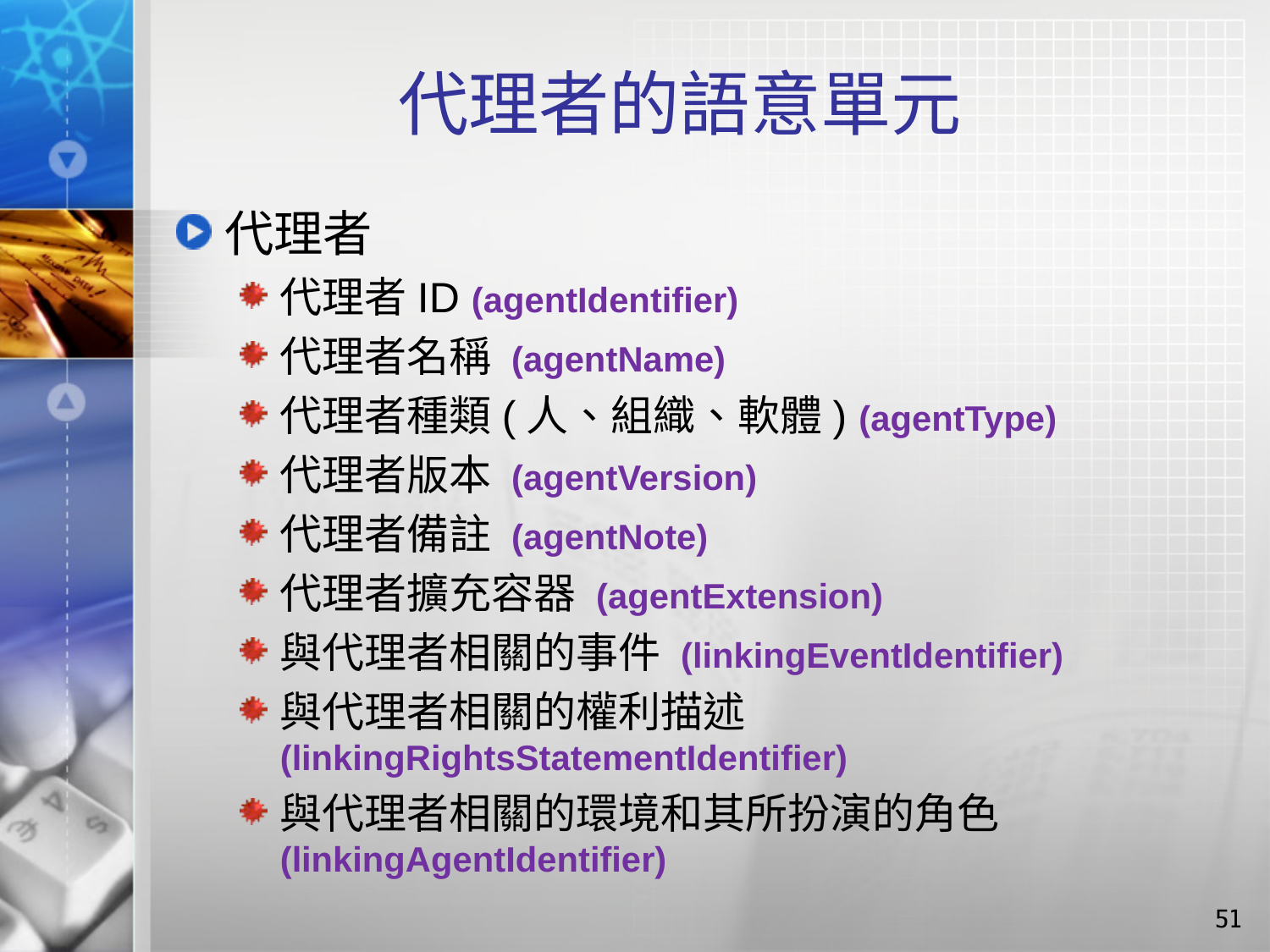

# 代理者的語意單元
代理者
代理者ID (agentIdentifier)
代理者名稱 (agentName)
代理者種類(人、組織、軟體) (agentType)
代理者版本 (agentVersion)
代理者備註 (agentNote)
代理者擴充容器 (agentExtension)
與代理者相關的事件 (linkingEventIdentifier)
與代理者相關的權利描述 (linkingRightsStatementIdentifier)
與代理者相關的環境和其所扮演的角色 (linkingAgentIdentifier)

51